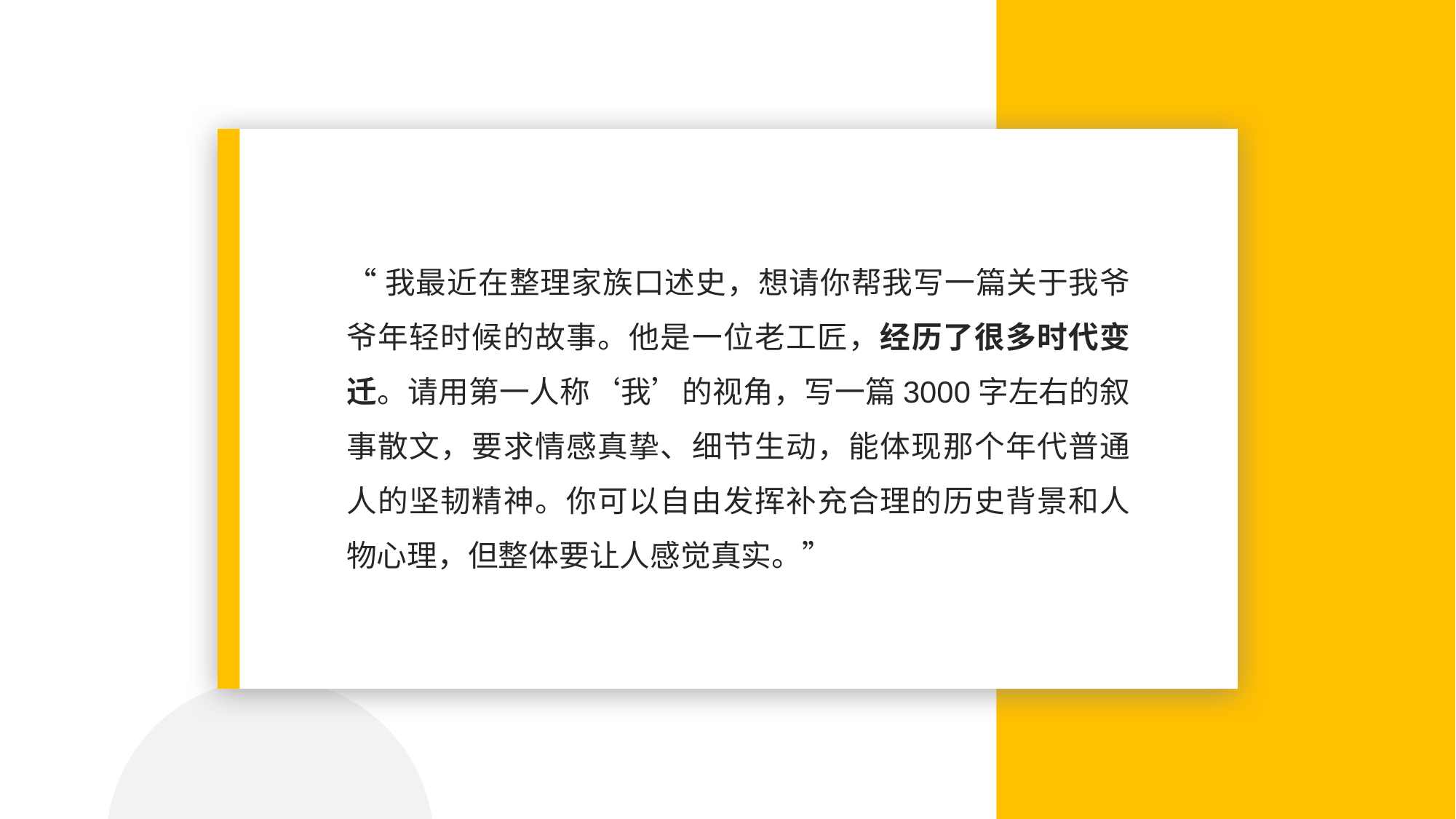

“我最近在整理家族口述史，想请你帮我写一篇关于我爷爷年轻时候的故事。他是一位老工匠，经历了很多时代变迁。请用第一人称‘我’的视角，写一篇3000字左右的叙事散文，要求情感真挚、细节生动，能体现那个年代普通人的坚韧精神。你可以自由发挥补充合理的历史背景和人物心理，但整体要让人感觉真实。”